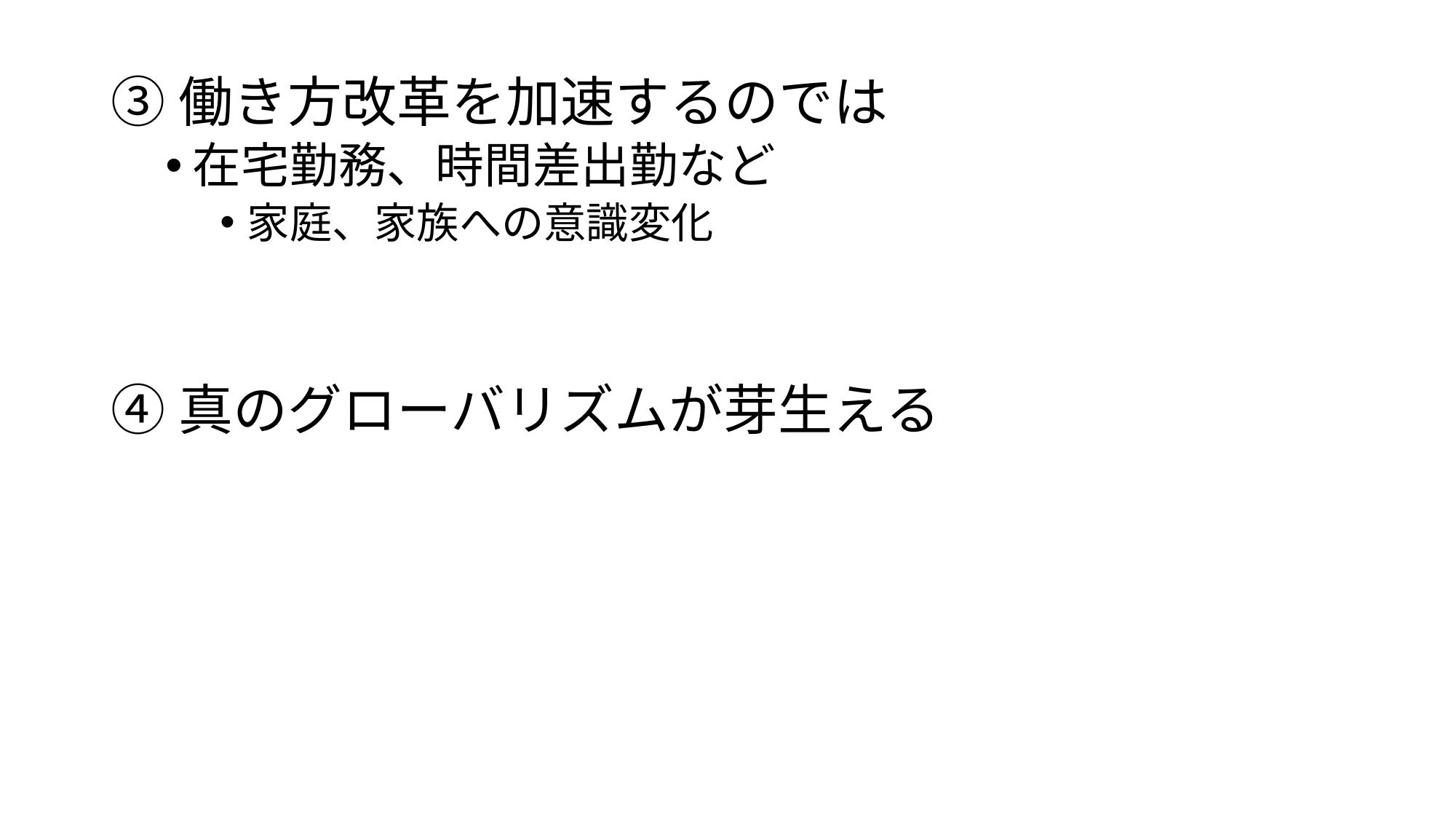

③働き方改革を加速するのでは
在宅勤務、時間差出勤など
家庭、家族への意識変化

④真のグローバリズムが芽生える